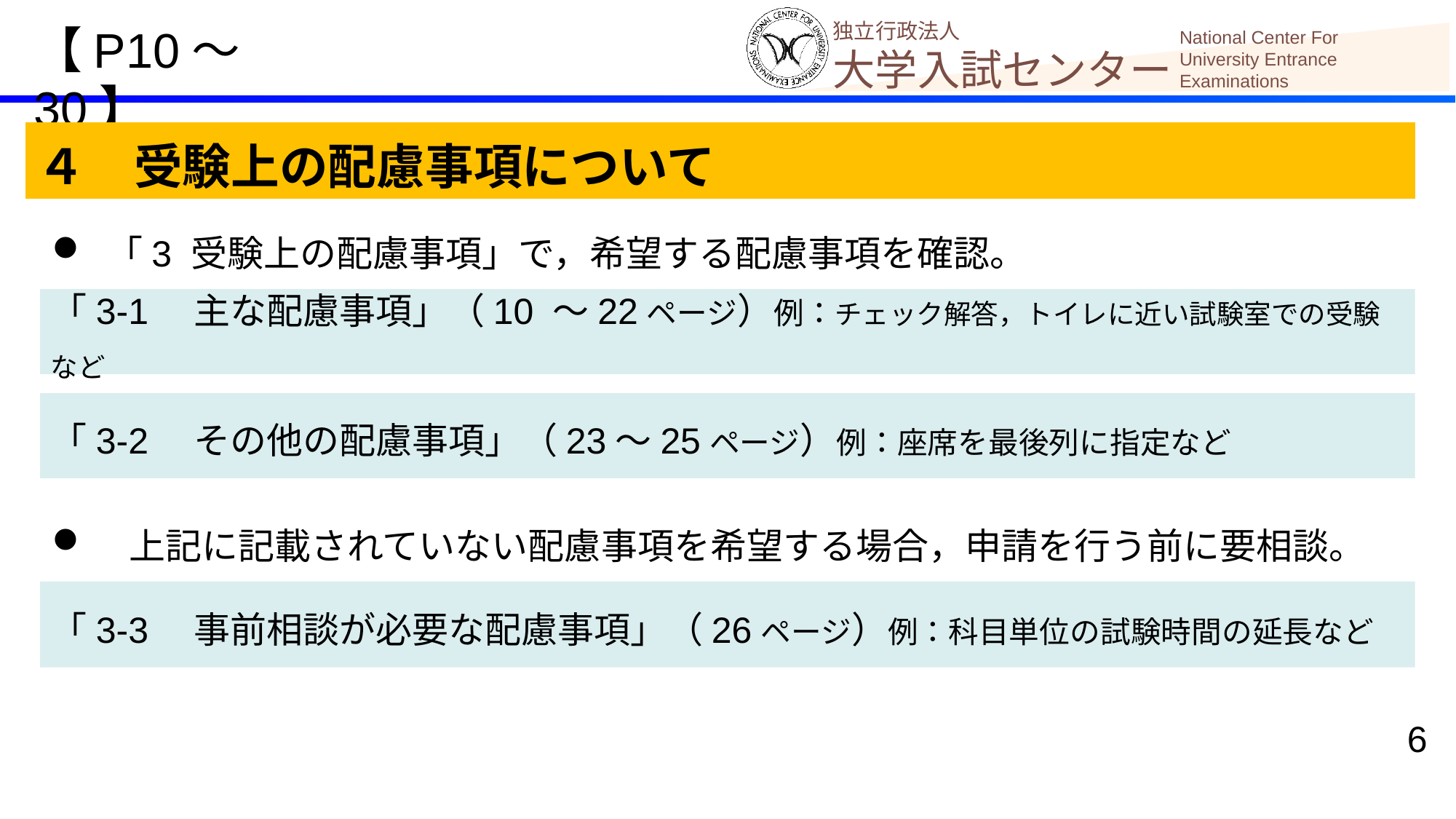

【P10～30】
４　受験上の配慮事項について
「3 受験上の配慮事項」で，希望する配慮事項を確認。
「3-1　主な配慮事項」（10 ～22ページ）例：チェック解答，トイレに近い試験室での受験など
「3-2　その他の配慮事項」（23～25ページ）例：座席を最後列に指定など
　上記に記載されていない配慮事項を希望する場合，申請を行う前に要相談。
「3-3　事前相談が必要な配慮事項」（26ページ）例：科目単位の試験時間の延長など
6